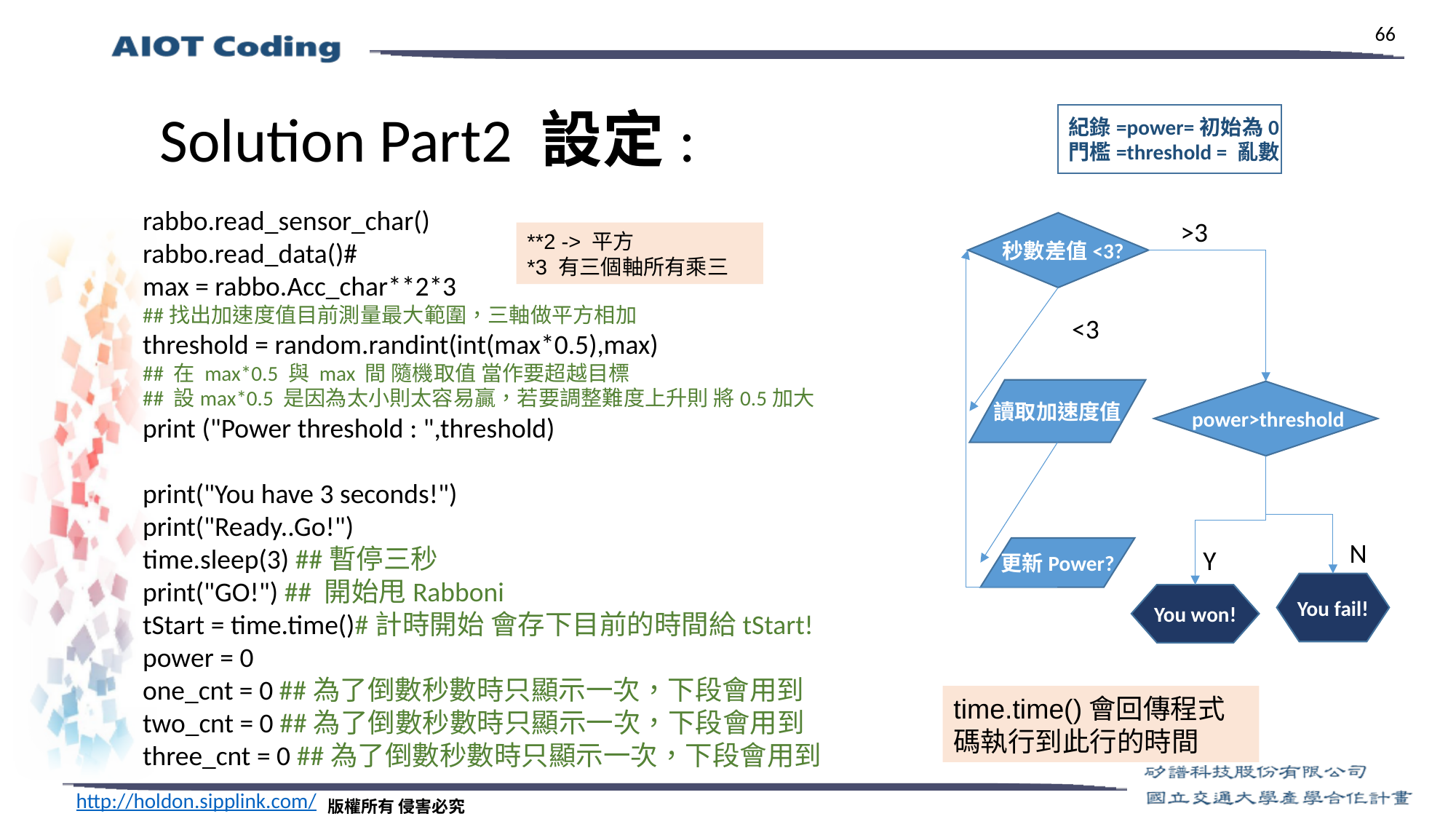

# Solution Part2 設定:
紀錄=power=初始為0
門檻=threshold = 亂數
 秒數差值<3?
更新Power?
You fail!
You won!
rabbo.read_sensor_char()
rabbo.read_data()#
max = rabbo.Acc_char**2*3
##找出加速度值目前測量最大範圍，三軸做平方相加
threshold = random.randint(int(max*0.5),max)
## 在 max*0.5 與 max 間 隨機取值 當作要超越目標
## 設max*0.5 是因為太小則太容易贏，若要調整難度上升則 將0.5加大
print ("Power threshold : ",threshold)
print("You have 3 seconds!")
print("Ready..Go!")
time.sleep(3) ##暫停三秒
print("GO!") ## 開始甩Rabboni
tStart = time.time()#計時開始 會存下目前的時間給tStart!
power = 0
one_cnt = 0 ##為了倒數秒數時只顯示一次，下段會用到
two_cnt = 0 ##為了倒數秒數時只顯示一次，下段會用到
three_cnt = 0 ##為了倒數秒數時只顯示一次，下段會用到
>3
**2 -> 平方
*3 有三個軸所有乘三
<3
讀取加速度值
 power>threshold
N
Y
time.time()會回傳程式碼執行到此行的時間